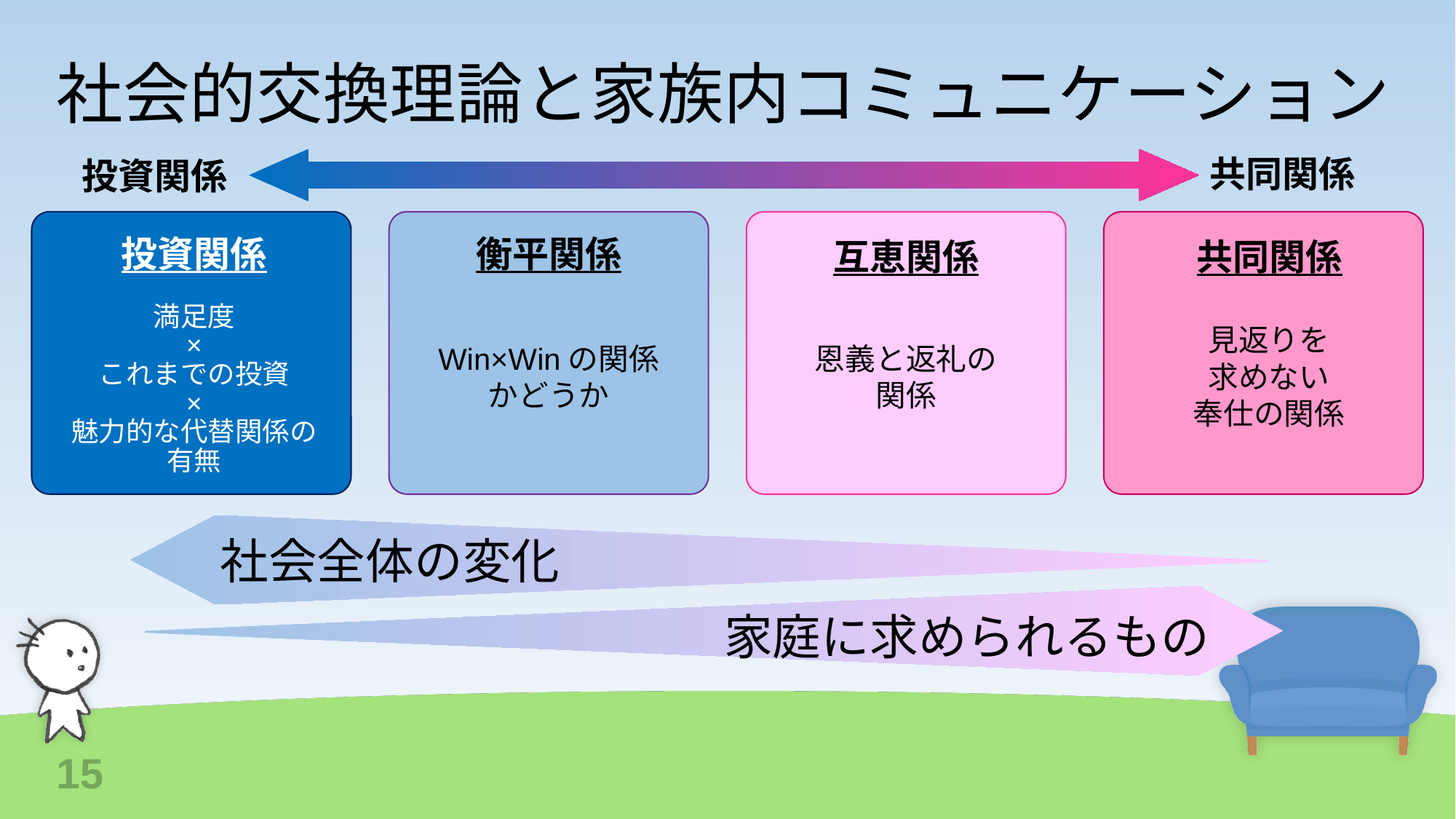

# 社会的交換理論と家族内コミュニケーション
共同関係
投資関係

投資関係
衡平関係
互恵関係
共同関係
満足度
×
これまでの投資
×
魅力的な代替関係の有無
見返りを
求めない
奉仕の関係
Win×Winの関係
かどうか
恩義と返礼の
関係

社会全体の変化

家庭に求められるもの
15